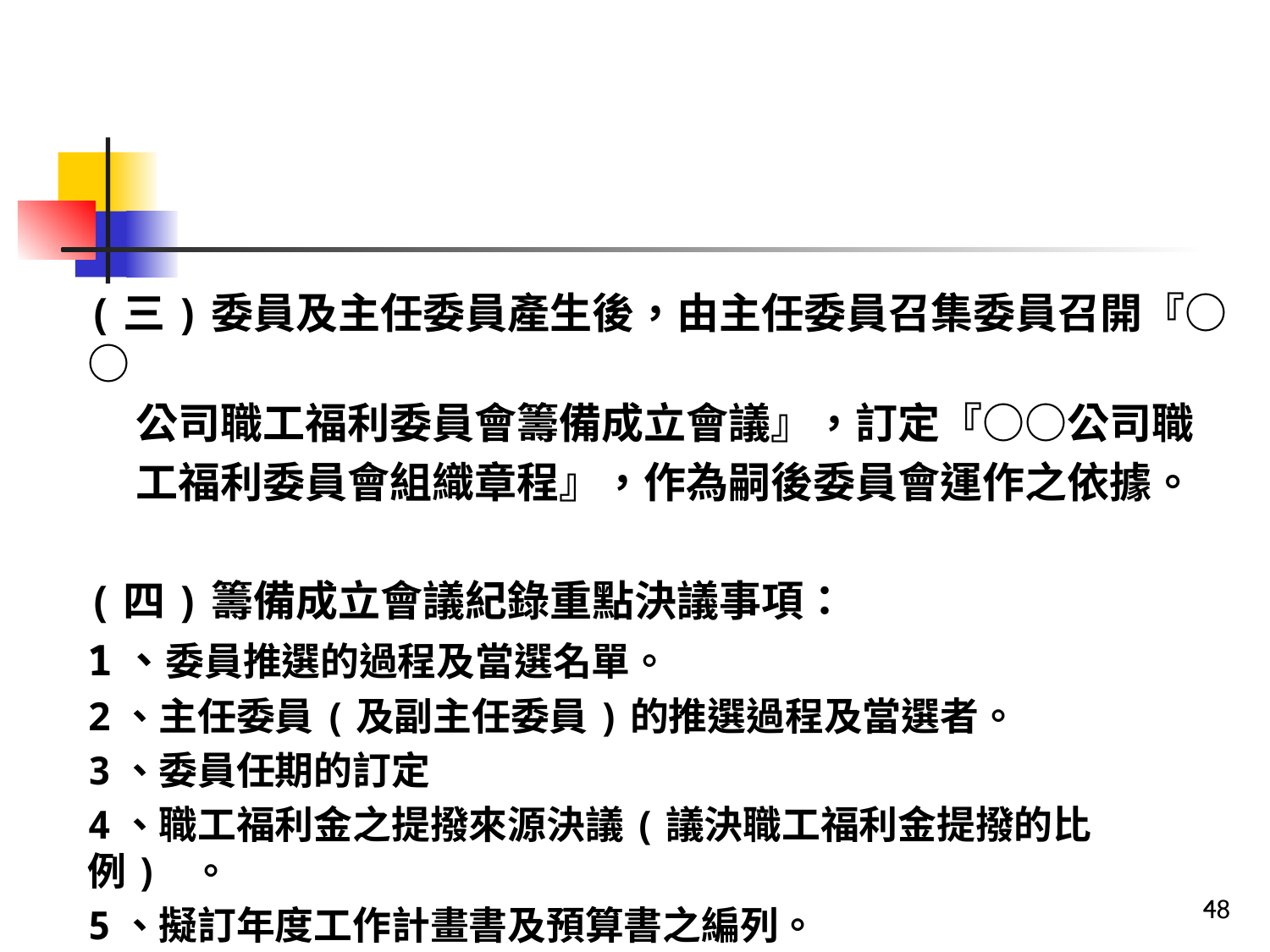

#
(三)委員及主任委員產生後，由主任委員召集委員召開『○○
    公司職工福利委員會籌備成立會議』，訂定『○○公司職
    工福利委員會組織章程』，作為嗣後委員會運作之依據。

(四)籌備成立會議紀錄重點決議事項：
1、委員推選的過程及當選名單。
2、主任委員(及副主任委員)的推選過程及當選者。
3、委員任期的訂定
4、職工福利金之提撥來源決議(議決職工福利金提撥的比例) 。
5、擬訂年度工作計畫書及預算書之編列。

48